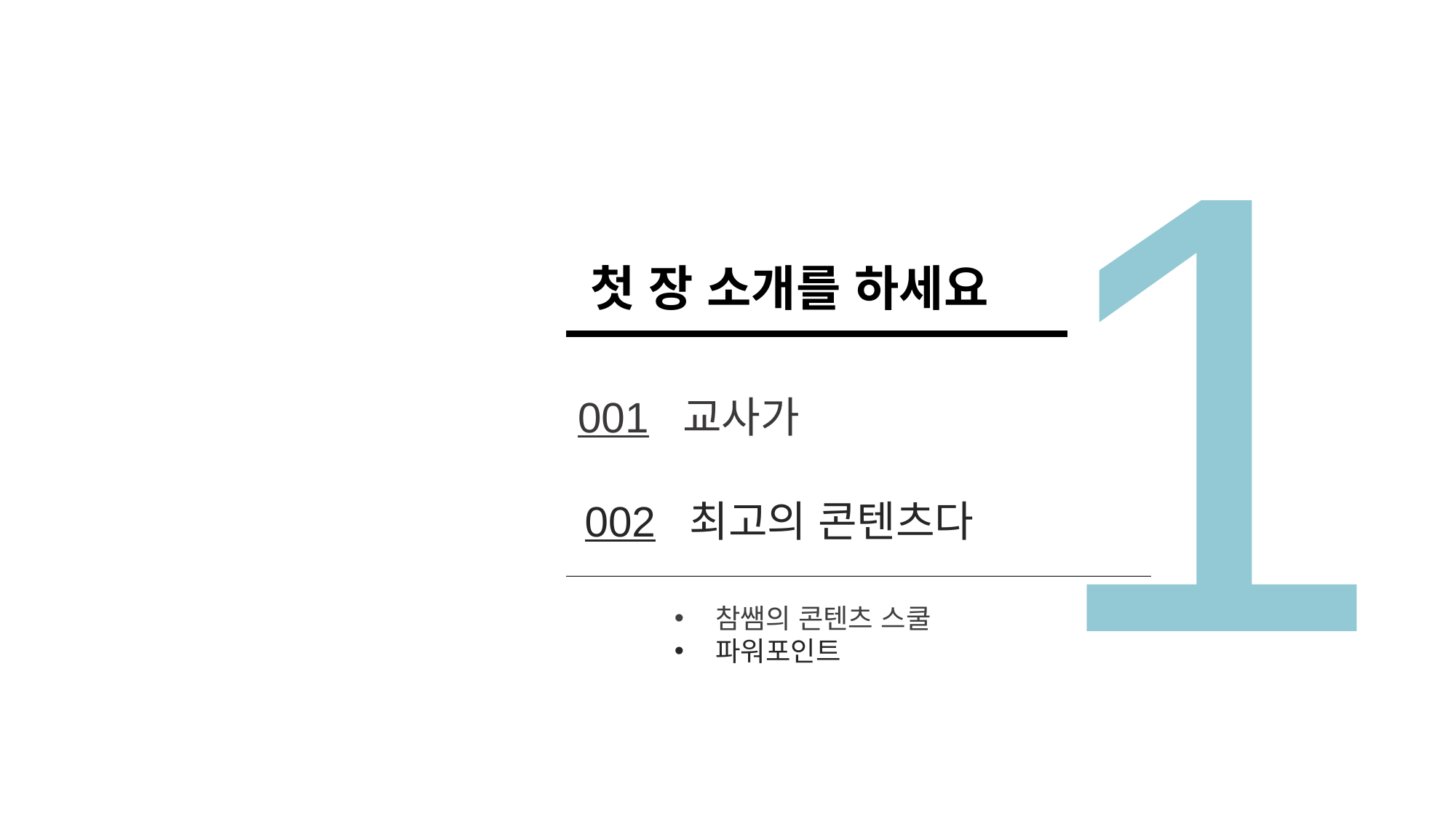

1
첫 장 소개를 하세요
001  교사가
002  최고의 콘텐츠다
참쌤의 콘텐츠 스쿨
파워포인트